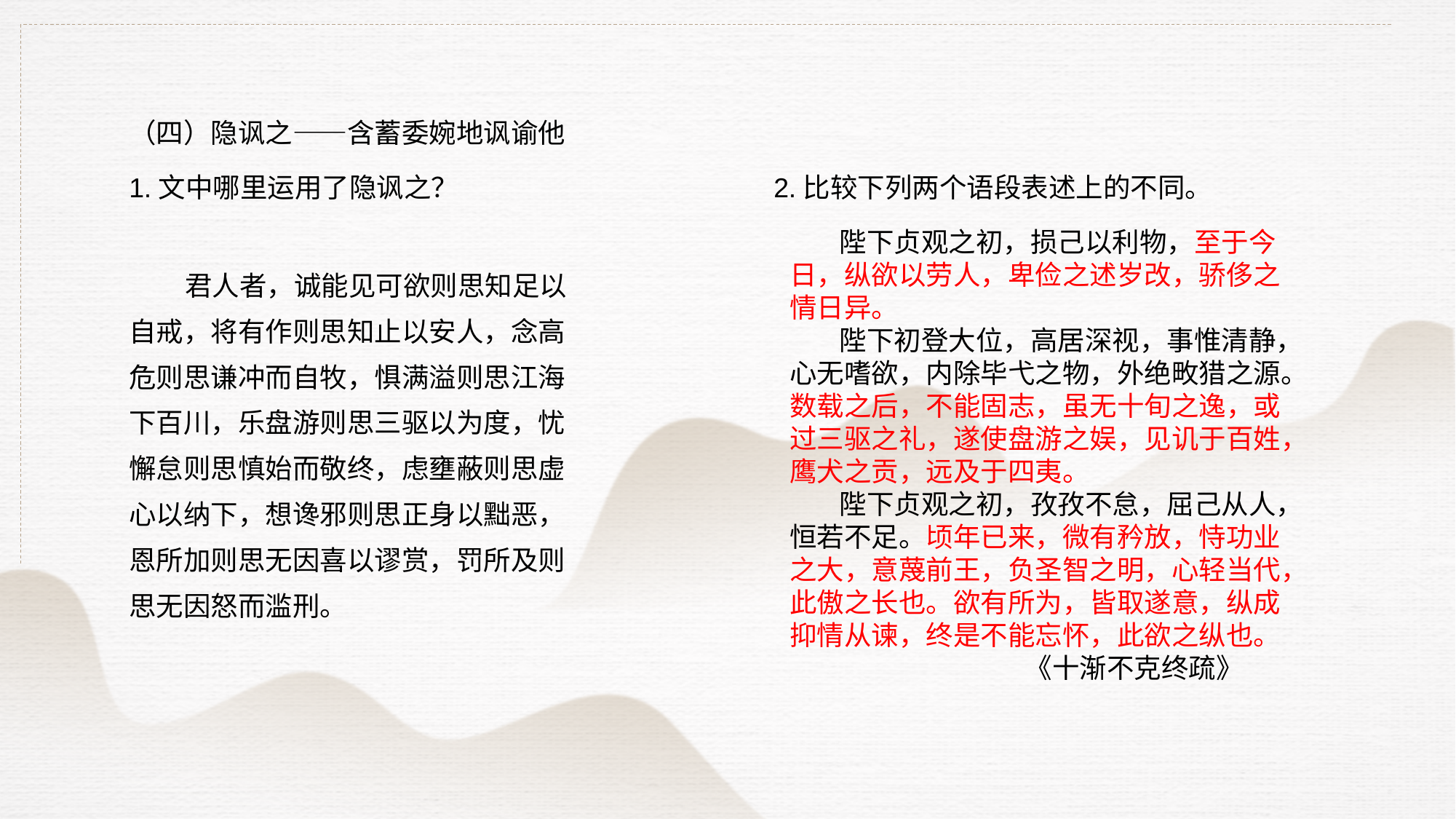

（四）隐讽之——含蓄委婉地讽谕他
1.文中哪里运用了隐讽之？
2.比较下列两个语段表述上的不同。
       陛下贞观之初，损己以利物，至于今日，纵欲以劳人，卑俭之述岁改，骄侈之情日异。
       陛下初登大位，高居深视，事惟清静，心无嗜欲，内除毕弋之物，外绝畋猎之源。数载之后，不能固志，虽无十旬之逸，或过三驱之礼，遂使盘游之娱，见讥于百姓，鹰犬之贡，远及于四夷。
       陛下贞观之初，孜孜不怠，屈己从人，恒若不足。顷年已来，微有矜放，恃功业之大，意蔑前王，负圣智之明，心轻当代，此傲之长也。欲有所为，皆取遂意，纵成抑情从谏，终是不能忘怀，此欲之纵也。
                                     《十渐不克终疏》
        君人者，诚能见可欲则思知足以自戒，将有作则思知止以安人，念高危则思谦冲而自牧，惧满溢则思江海下百川，乐盘游则思三驱以为度，忧懈怠则思慎始而敬终，虑壅蔽则思虚心以纳下，想谗邪则思正身以黜恶，恩所加则思无因喜以谬赏，罚所及则思无因怒而滥刑。